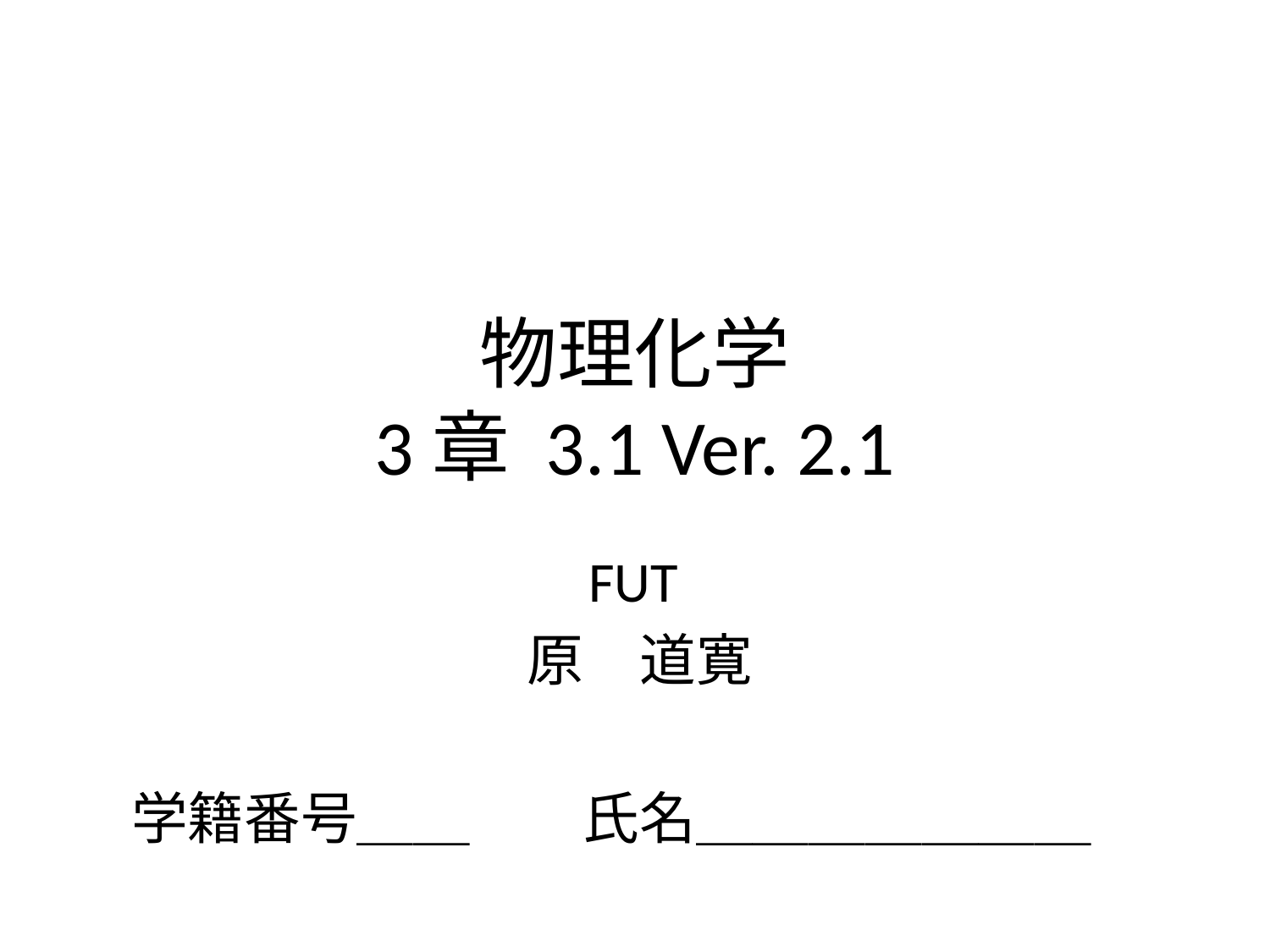

# 物理化学 3章 3.1 Ver. 2.1
FUT
原　道寛

学籍番号＿＿　　氏名＿＿＿＿＿＿＿